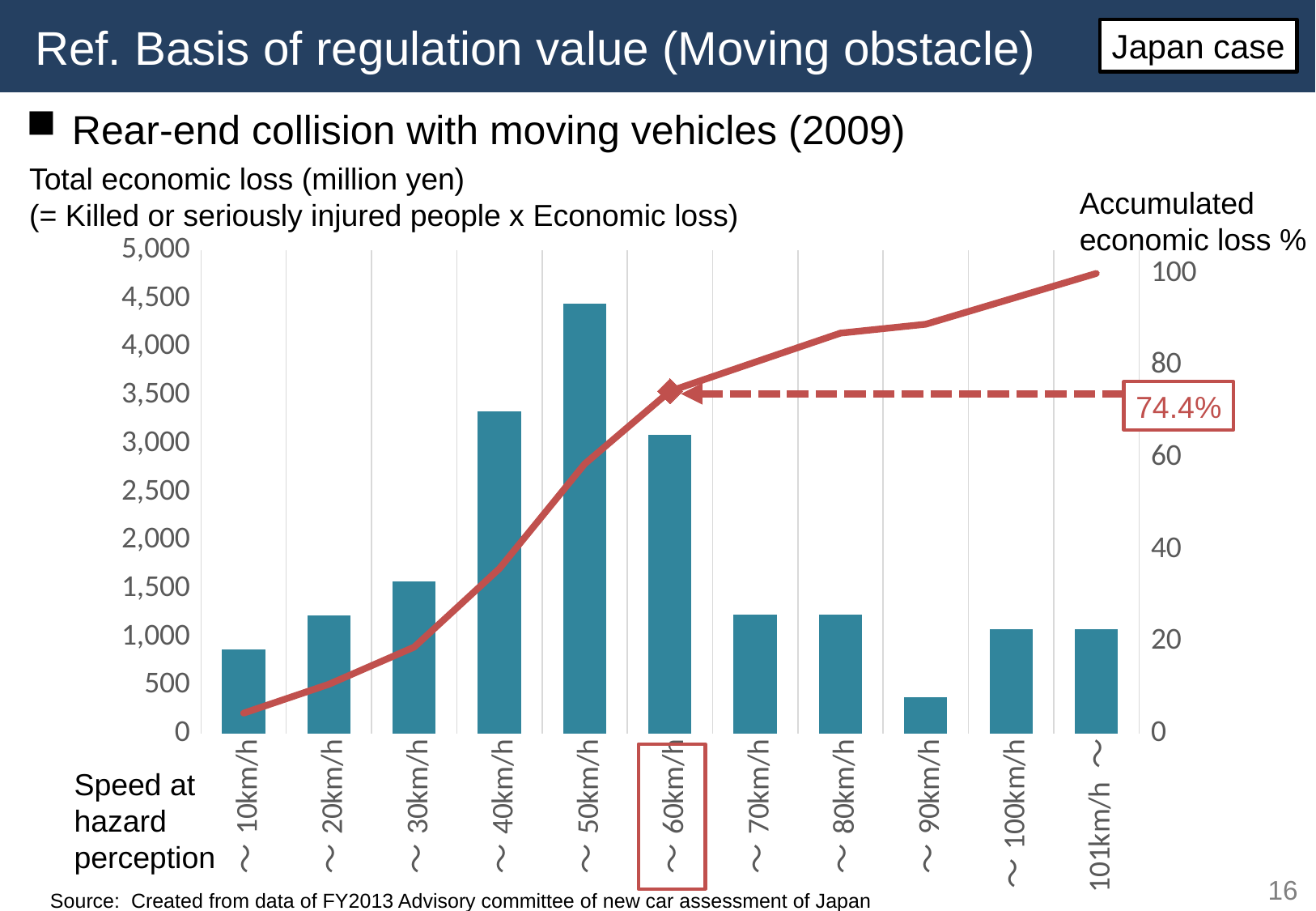

# Ref. Basis of regulation value (Moving obstacle)
Japan case
Rear-end collision with moving vehicles (2009)
Total economic loss (million yen)
(= Killed or seriously injured people x Economic loss)
Accumulated
economic loss %

### Chart

| Category |  | 累計
％ |
|---|---|---|
| ～10km/h | 869.044 | 4.44617848563768 |
| ～20km/h | 1226.6399999999999 | 10.721879575136715 |
| ～30km/h | 1576.6879999999999 | 18.78848640305693 |
| ～40km/h | 3338.0359999999996 | 35.86645236045846 |
| ～50km/h | 4446.236 | 58.614160008480575 |
| ～60km/h | 3088.4820000000004 | 74.41536480556707 |
| ～70km/h | 1233.76 | 80.72749303893654 |
| ～80km/h | 1232.288 | 87.03209026728109 |
| ～90km/h | 377.29599999999994 | 88.96240145741318 |
| ～100km/h | 1078.958 | 94.48253604957037 |
| 101km/h ～ | 1078.4360000000001 | 100.0 |
74.4%

Speed at
hazard
perception
16
Source:  Created from data of FY2013 Advisory committee of new car assessment of Japan